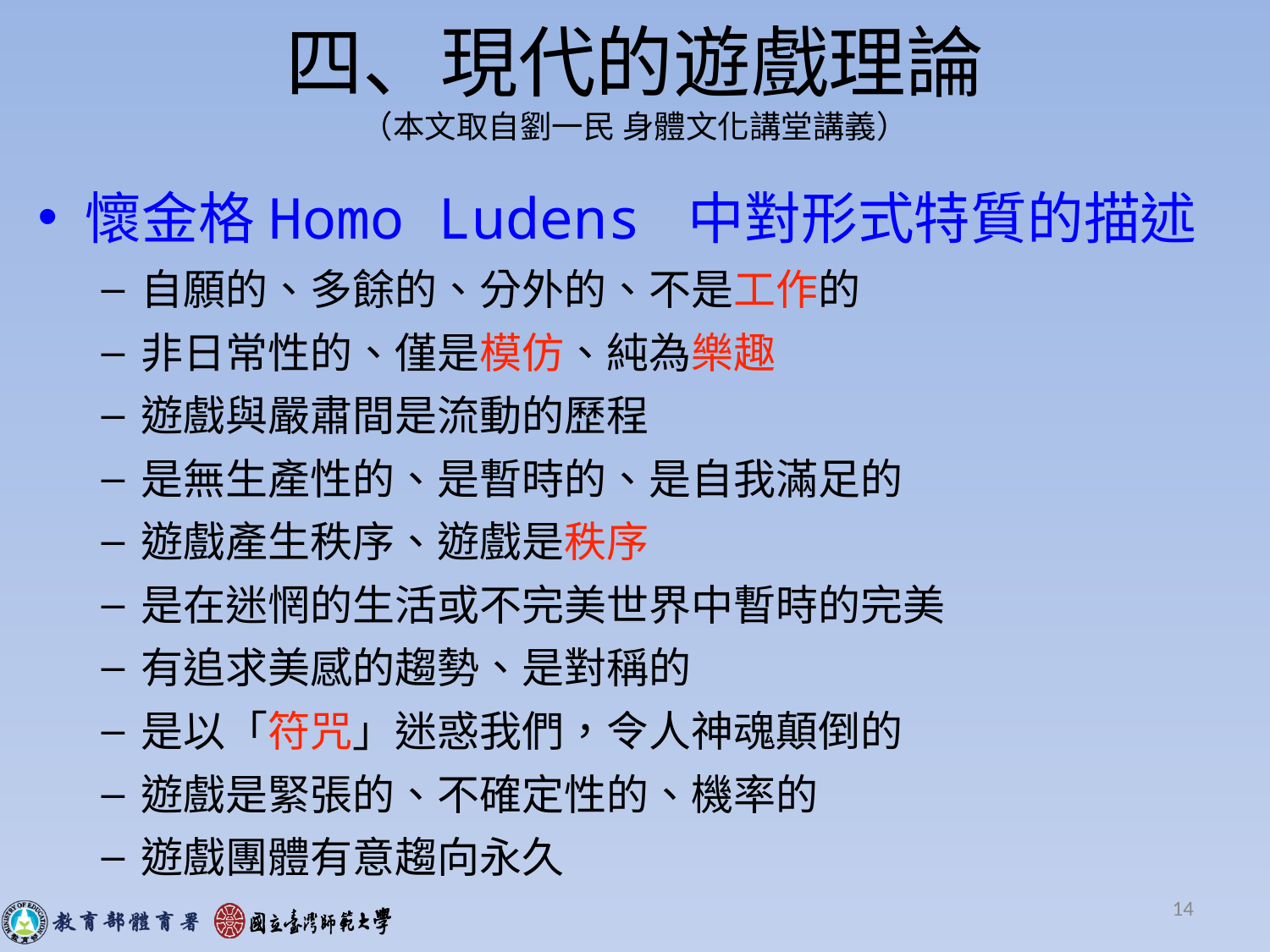

# 四、現代的遊戲理論 （本文取自劉一民 身體文化講堂講義）
懷金格Homo Ludens 中對形式特質的描述
自願的、多餘的、分外的、不是工作的
非日常性的、僅是模仿、純為樂趣
遊戲與嚴肅間是流動的歷程
是無生產性的、是暫時的、是自我滿足的
遊戲產生秩序、遊戲是秩序
是在迷惘的生活或不完美世界中暫時的完美
有追求美感的趨勢、是對稱的
是以「符咒」迷惑我們，令人神魂顛倒的
遊戲是緊張的、不確定性的、機率的
遊戲團體有意趨向永久

14